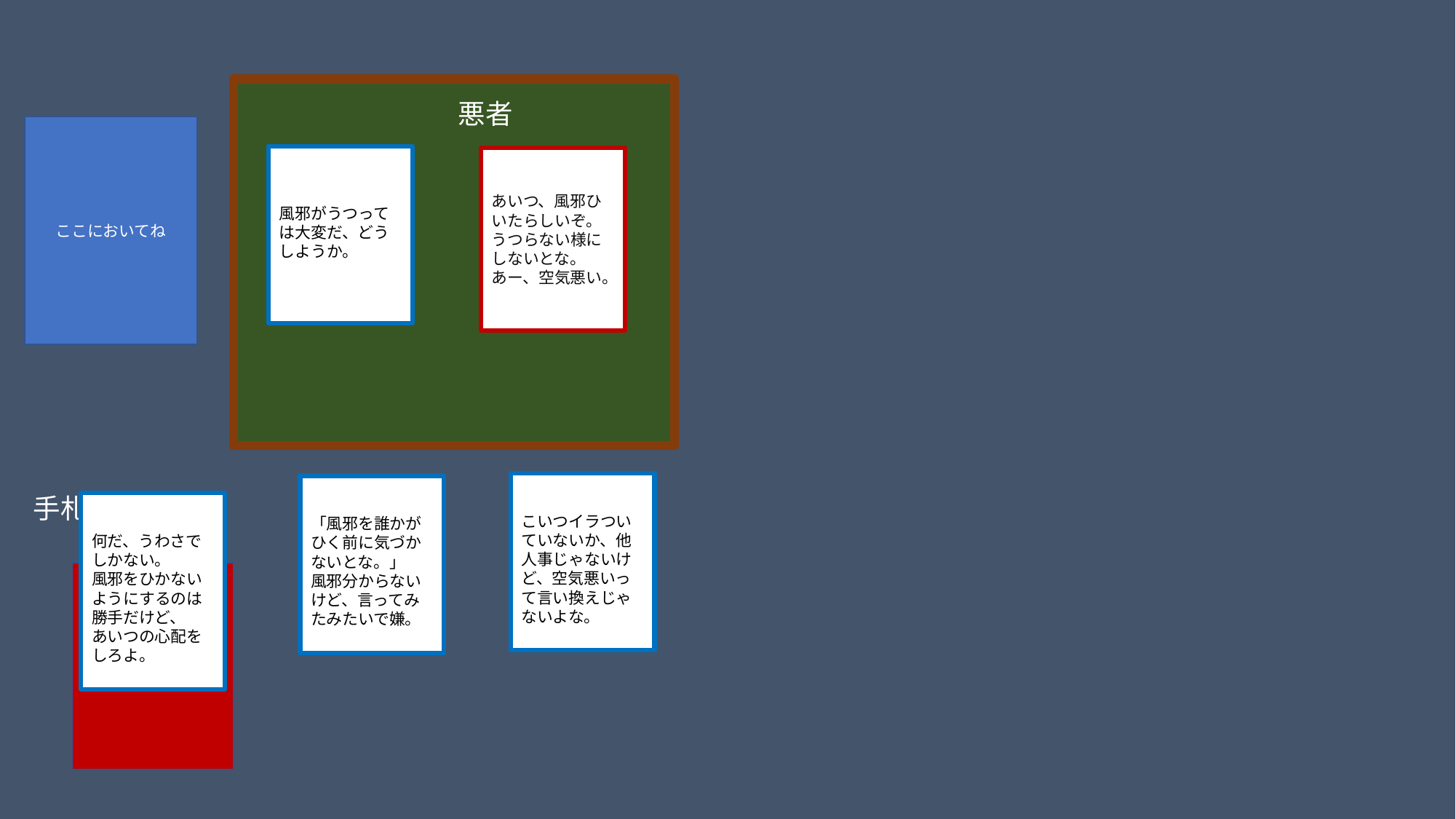

悪者
ここにおいてね

風邪がうつっては大変だ、どうしようか。

あいつ、風邪ひいたらしいぞ。
うつらない様にしないとな。
あー、空気悪い。

こいつイラついていないか、他人事じゃないけど、空気悪いって言い換えじゃないよな。

「風邪を誰かがひく前に気づかないとな。」
風邪分からないけど、言ってみたみたいで嫌。

手札

何だ、うわさでしかない。
風邪をひかないようにするのは勝手だけど、
あいつの心配をしろよ。

分かるかな？